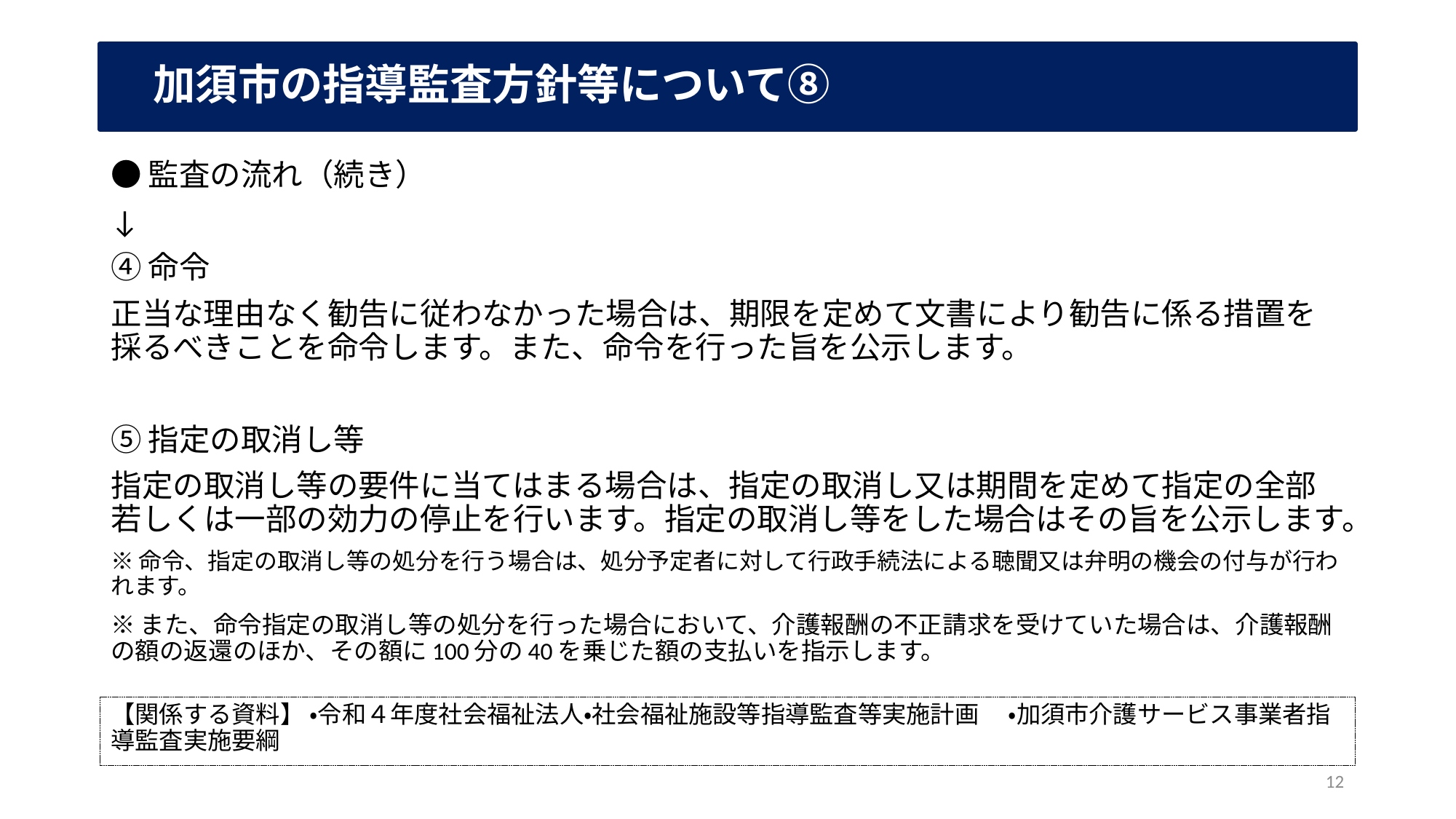

# 加須市の指導監査方針等について⑧
●監査の流れ（続き）
↓
④命令
正当な理由なく勧告に従わなかった場合は、期限を定めて文書により勧告に係る措置を採るべきことを命令します。また、命令を行った旨を公示します。

⑤指定の取消し等
指定の取消し等の要件に当てはまる場合は、指定の取消し又は期間を定めて指定の全部若しくは一部の効力の停止を行います。指定の取消し等をした場合はその旨を公示します。
※命令、指定の取消し等の処分を行う場合は、処分予定者に対して行政手続法による聴聞又は弁明の機会の付与が行われます。
※また、命令指定の取消し等の処分を行った場合において、介護報酬の不正請求を受けていた場合は、介護報酬の額の返還のほか、その額に100分の40を乗じた額の支払いを指示します。

【関係する資料】 ・令和４年度社会福祉法人・社会福祉施設等指導監査等実施計画　 ・加須市介護サービス事業者指導監査実施要綱
12